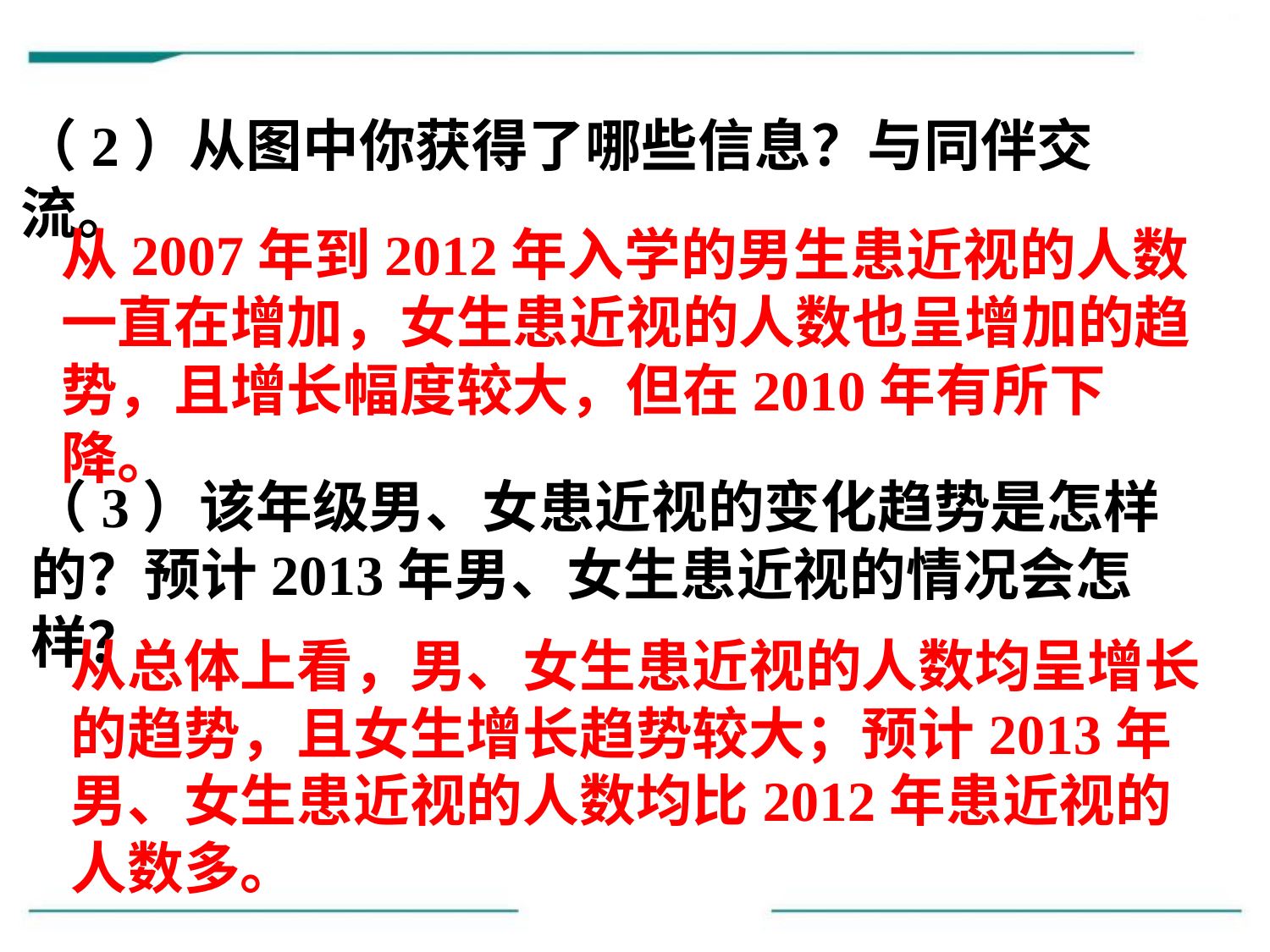

（2）从图中你获得了哪些信息？与同伴交流。
从2007年到2012年入学的男生患近视的人数一直在增加，女生患近视的人数也呈增加的趋势，且增长幅度较大，但在2010年有所下降。
（3）该年级男、女患近视的变化趋势是怎样的？预计2013年男、女生患近视的情况会怎样？
从总体上看，男、女生患近视的人数均呈增长的趋势，且女生增长趋势较大；预计2013年男、女生患近视的人数均比2012年患近视的人数多。